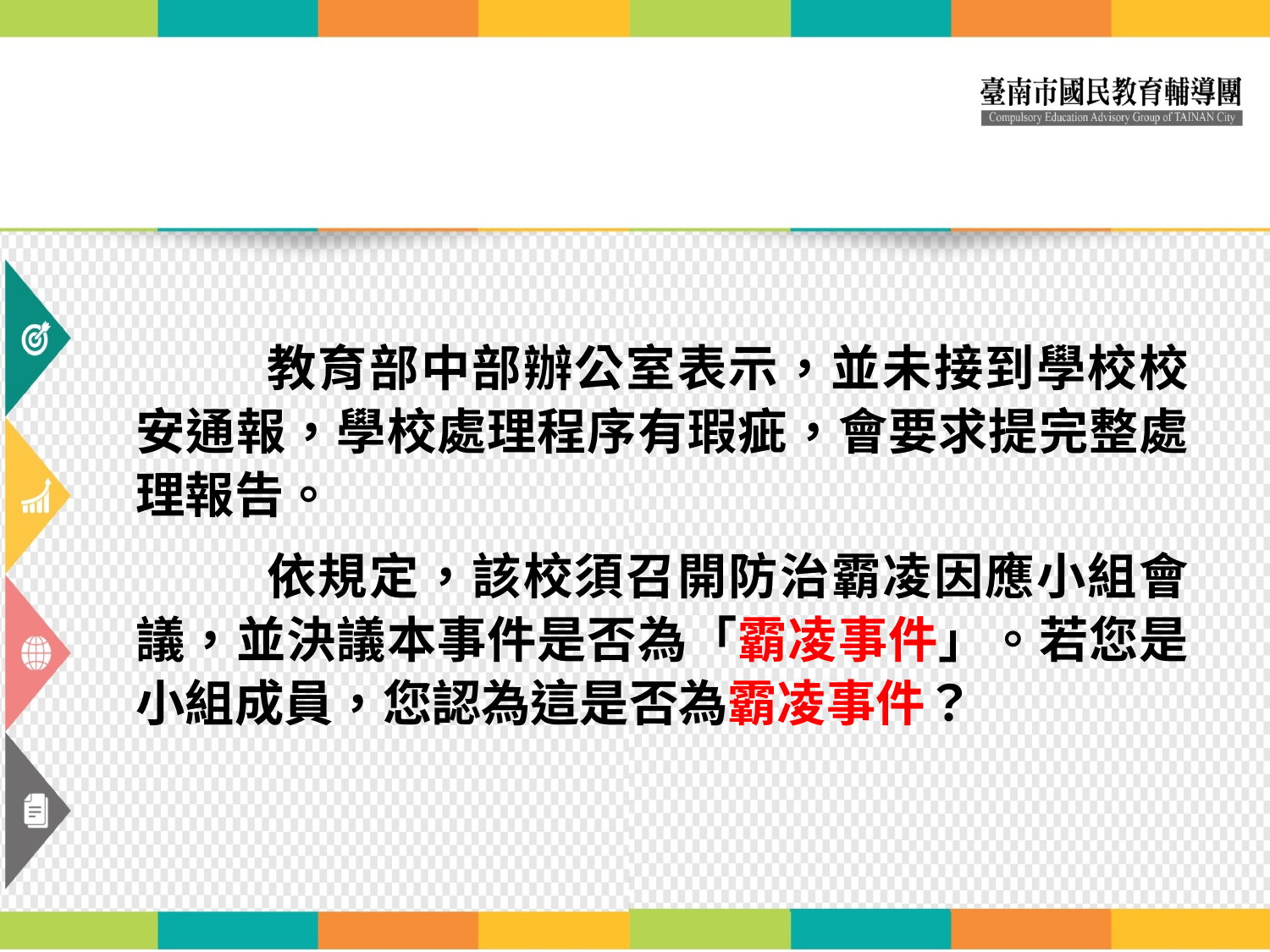

教育部中部辦公室表示，並未接到學校校安通報，學校處理程序有瑕疵，會要求提完整處理報告。
依規定，該校須召開防治霸凌因應小組會議，並決議本事件是否為「霸凌事件」。若您是小組成員，您認為這是否為霸凌事件？